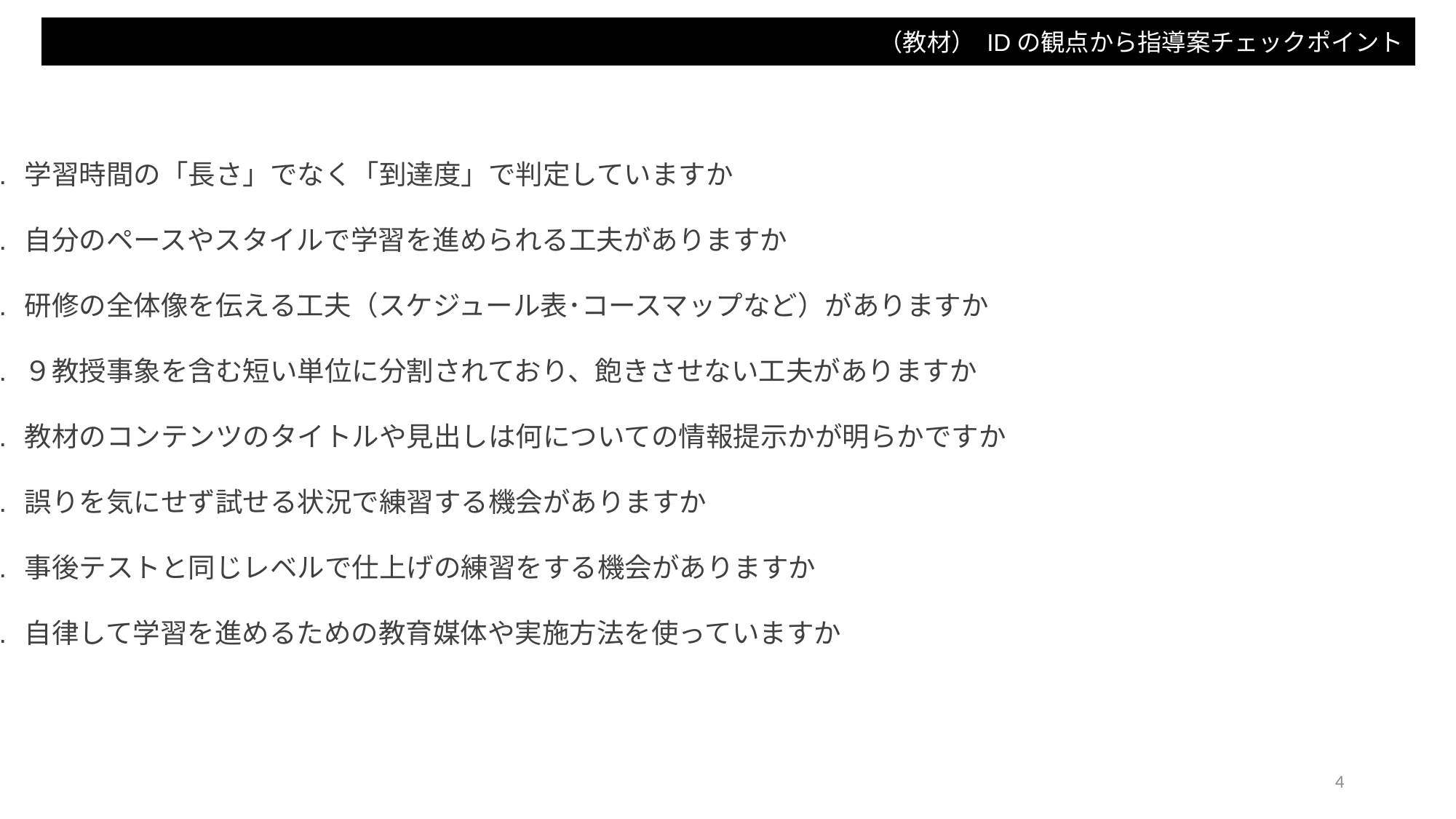

（教材） IDの観点から指導案チェックポイント
学習時間の「長さ」でなく「到達度」で判定していますか

自分のペースやスタイルで学習を進められる工夫がありますか

研修の全体像を伝える工夫（スケジュール表･コースマップなど）がありますか

９教授事象を含む短い単位に分割されており、飽きさせない工夫がありますか

教材のコンテンツのタイトルや見出しは何についての情報提示かが明らかですか

誤りを気にせず試せる状況で練習する機会がありますか

事後テストと同じレベルで仕上げの練習をする機会がありますか

自律して学習を進めるための教育媒体や実施方法を使っていますか
4